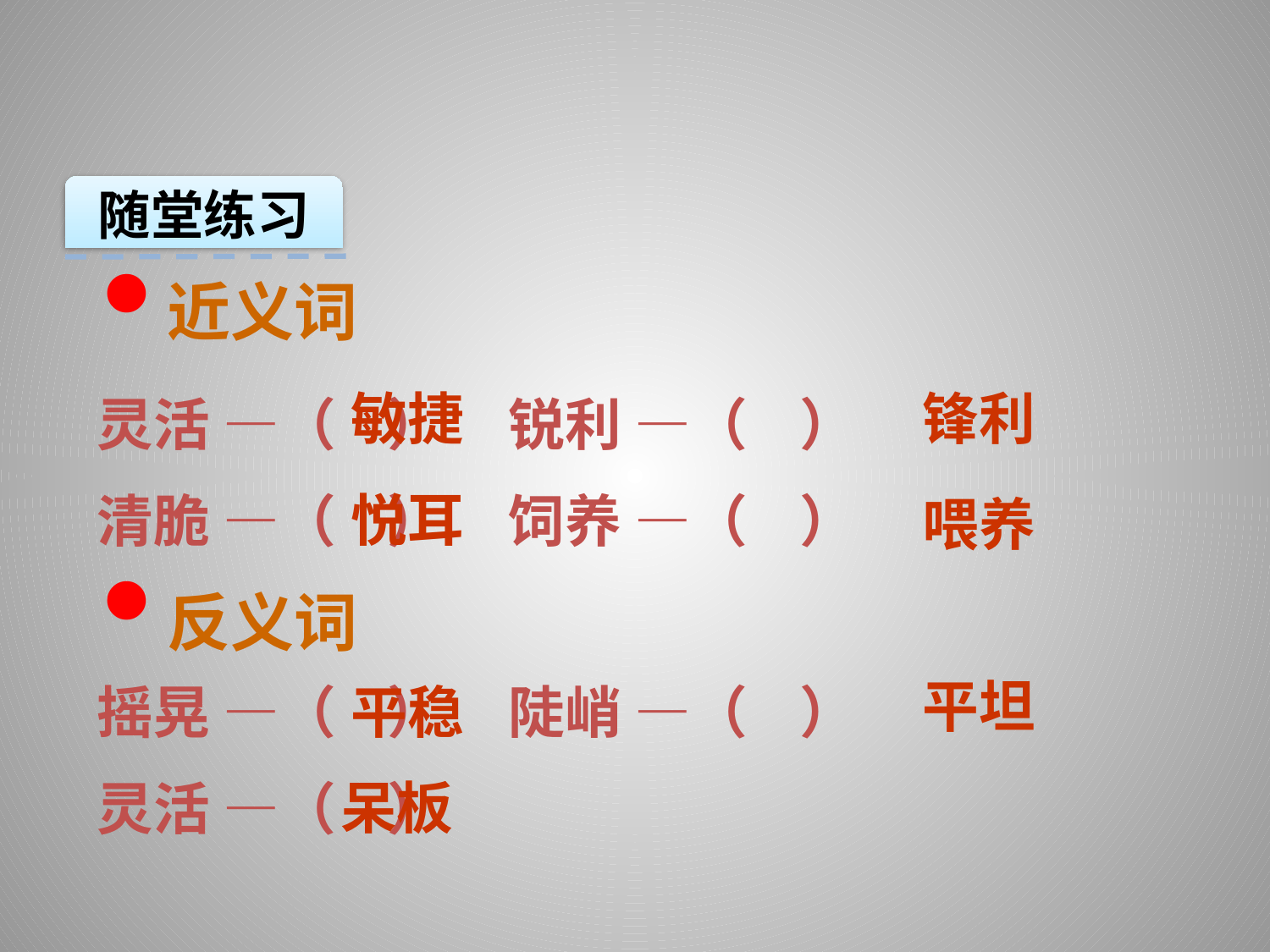

随堂练习

近义词
敏捷
锋利
灵活 —（    ）     锐利 —（    ）
清脆 —（    ）     饲养 —（    ）
悦耳
喂养

反义词
平坦
摇晃 —（    ）     陡峭 —（    ）
灵活 —（    ）
平稳
呆板